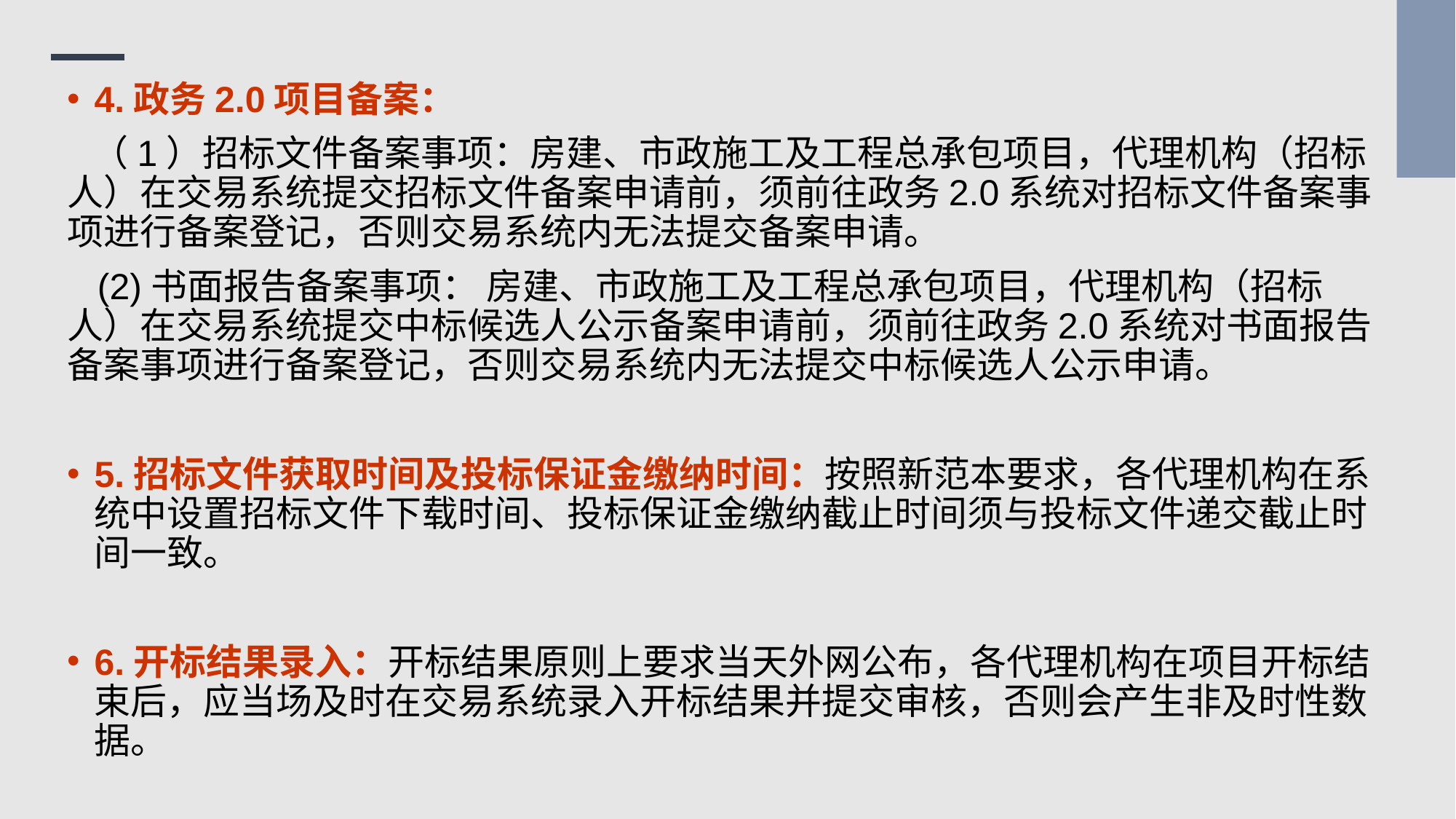

4.政务2.0项目备案：
  （1）招标文件备案事项：房建、市政施工及工程总承包项目，代理机构（招标人）在交易系统提交招标文件备案申请前，须前往政务2.0系统对招标文件备案事项进行备案登记，否则交易系统内无法提交备案申请。
   (2)书面报告备案事项： 房建、市政施工及工程总承包项目，代理机构（招标人）在交易系统提交中标候选人公示备案申请前，须前往政务2.0系统对书面报告备案事项进行备案登记，否则交易系统内无法提交中标候选人公示申请。

5.招标文件获取时间及投标保证金缴纳时间：按照新范本要求，各代理机构在系统中设置招标文件下载时间、投标保证金缴纳截止时间须与投标文件递交截止时间一致。

6.开标结果录入：开标结果原则上要求当天外网公布，各代理机构在项目开标结束后，应当场及时在交易系统录入开标结果并提交审核，否则会产生非及时性数据。